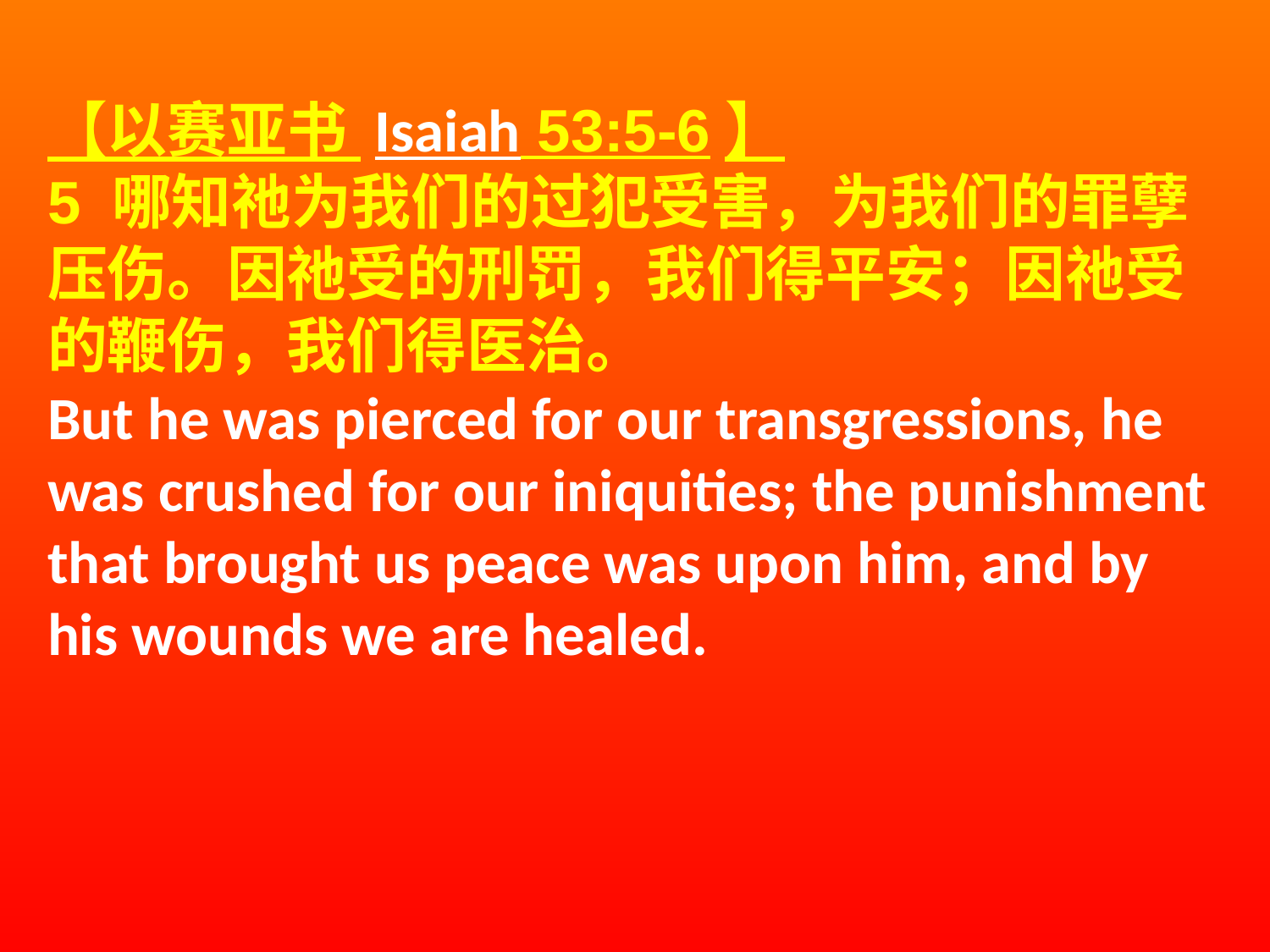

【以赛亚书 Isaiah 53:5-6】
5 哪知祂为我们的过犯受害，为我们的罪孽压伤。因祂受的刑罚，我们得平安；因祂受的鞭伤，我们得医治。
But he was pierced for our transgressions, he was crushed for our iniquities; the punishment that brought us peace was upon him, and by his wounds we are healed.